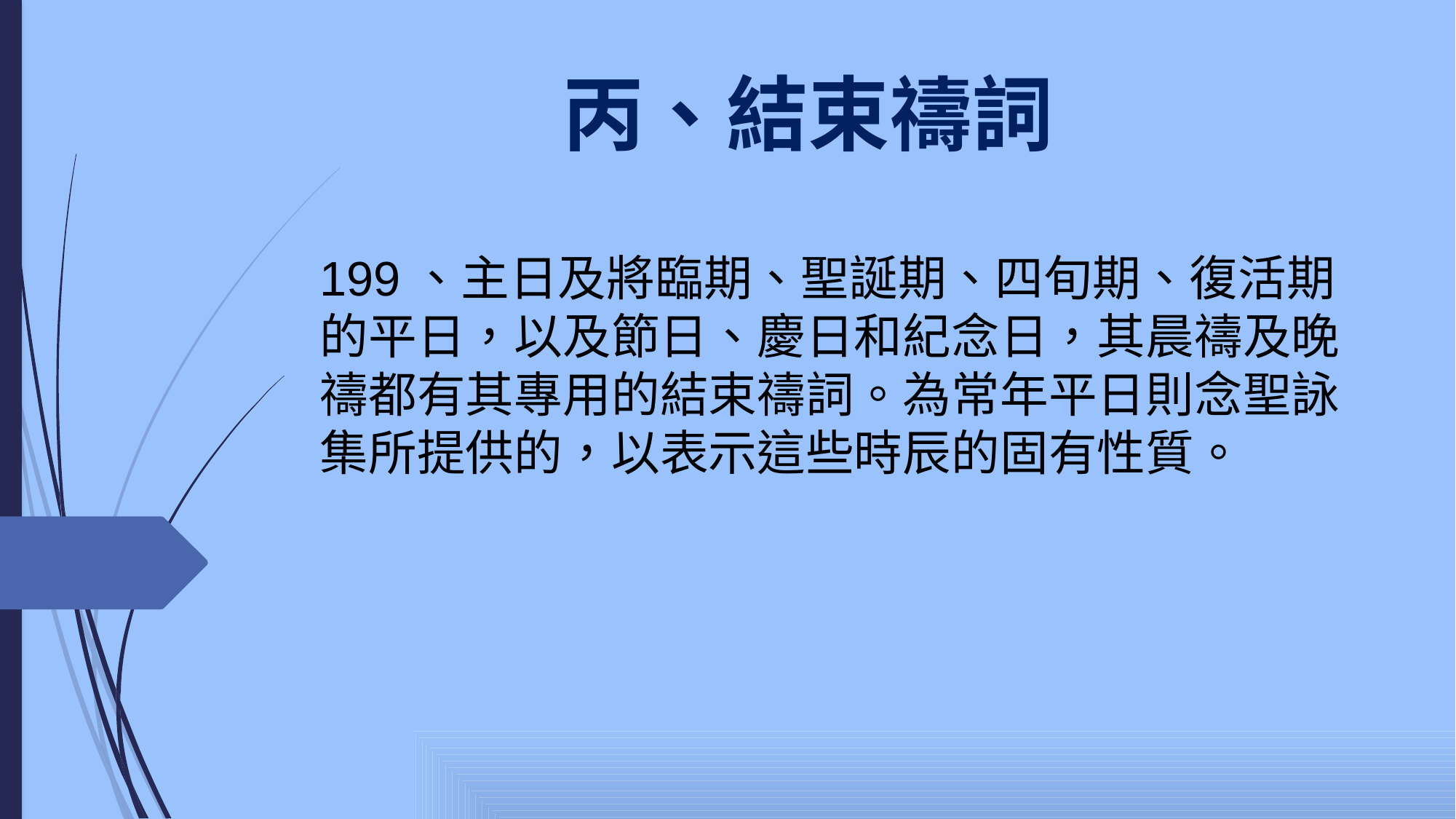

# 丙、結束禱詞
199、主日及將臨期、聖誕期、四旬期、復活期的平日，以及節日、慶日和紀念日，其晨禱及晚禱都有其專用的結束禱詞。為常年平日則念聖詠集所提供的，以表示這些時辰的固有性質。